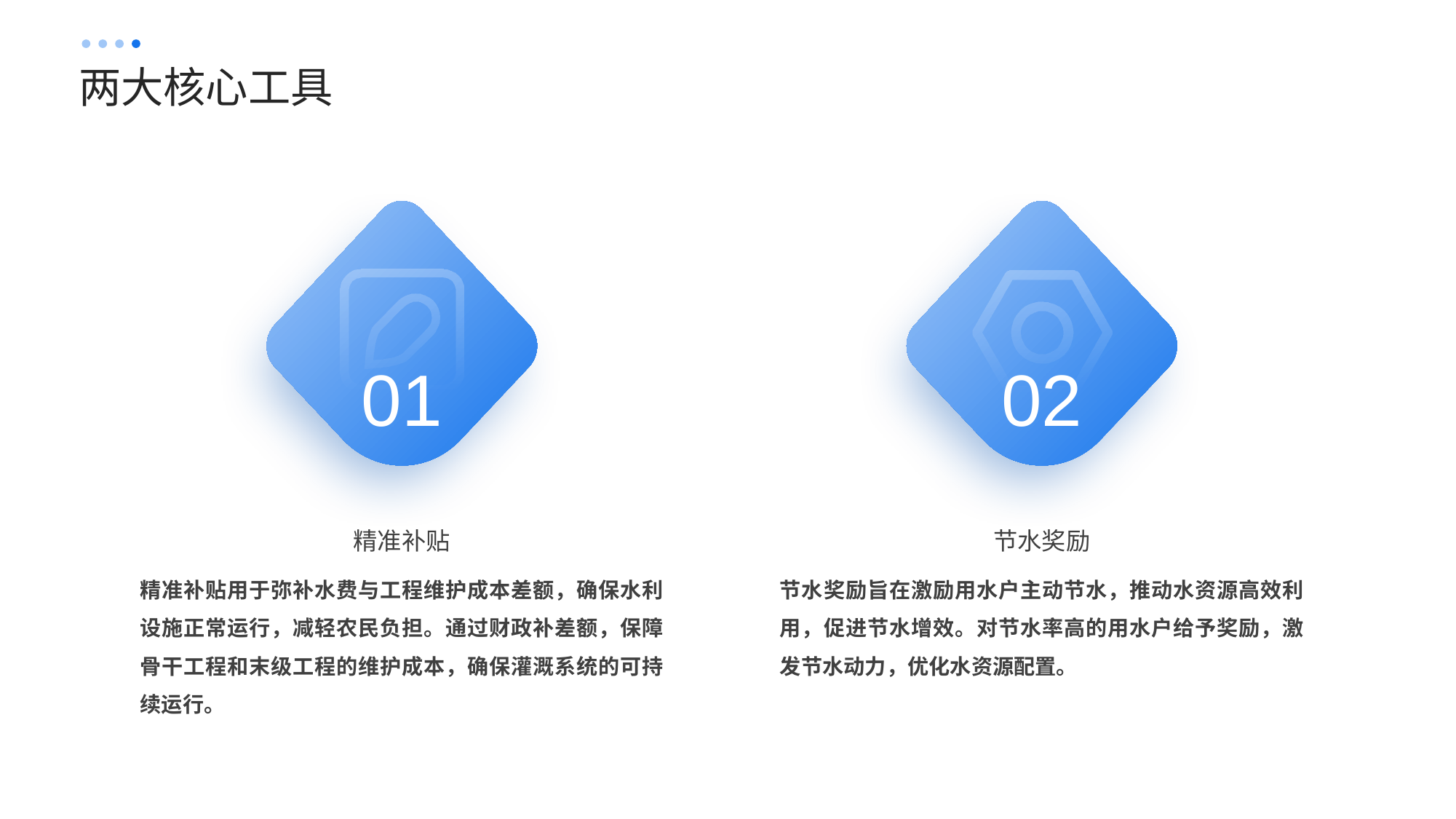

两大核心工具

01
02
精准补贴
节水奖励
精准补贴用于弥补水费与工程维护成本差额，确保水利设施正常运行，减轻农民负担。通过财政补差额，保障骨干工程和末级工程的维护成本，确保灌溉系统的可持续运行。
节水奖励旨在激励用水户主动节水，推动水资源高效利用，促进节水增效。对节水率高的用水户给予奖励，激发节水动力，优化水资源配置。